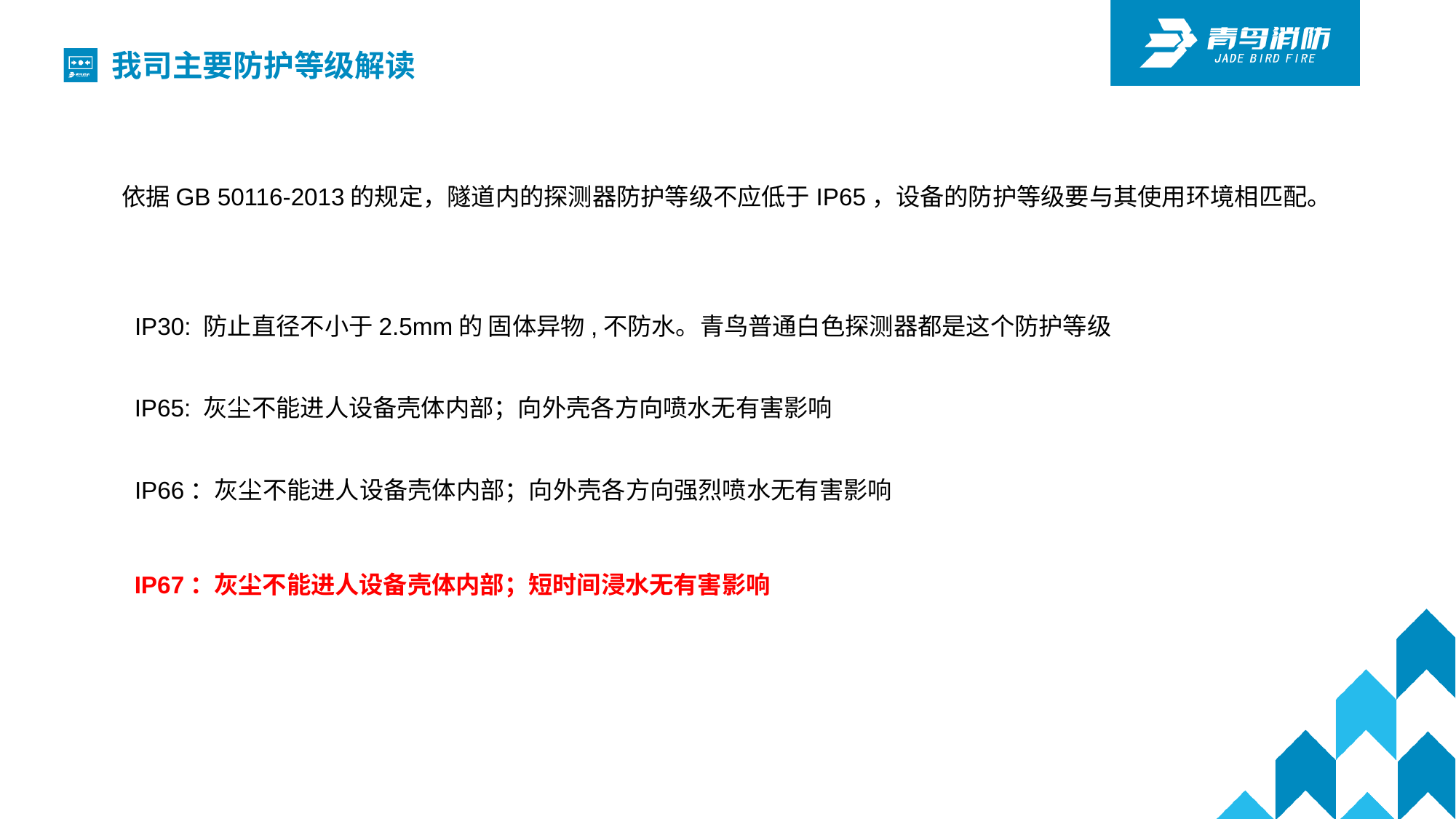

我司主要防护等级解读
依据GB 50116-2013的规定，隧道内的探测器防护等级不应低于IP65，设备的防护等级要与其使用环境相匹配。
IP30: 防止直径不小于2.5mm的 固体异物,不防水。青鸟普通白色探测器都是这个防护等级
IP65: 灰尘不能进人设备壳体内部；向外壳各方向喷水无有害影响
IP66：灰尘不能进人设备壳体内部；向外壳各方向强烈喷水无有害影响

IP67：灰尘不能进人设备壳体内部；短时间浸水无有害影响